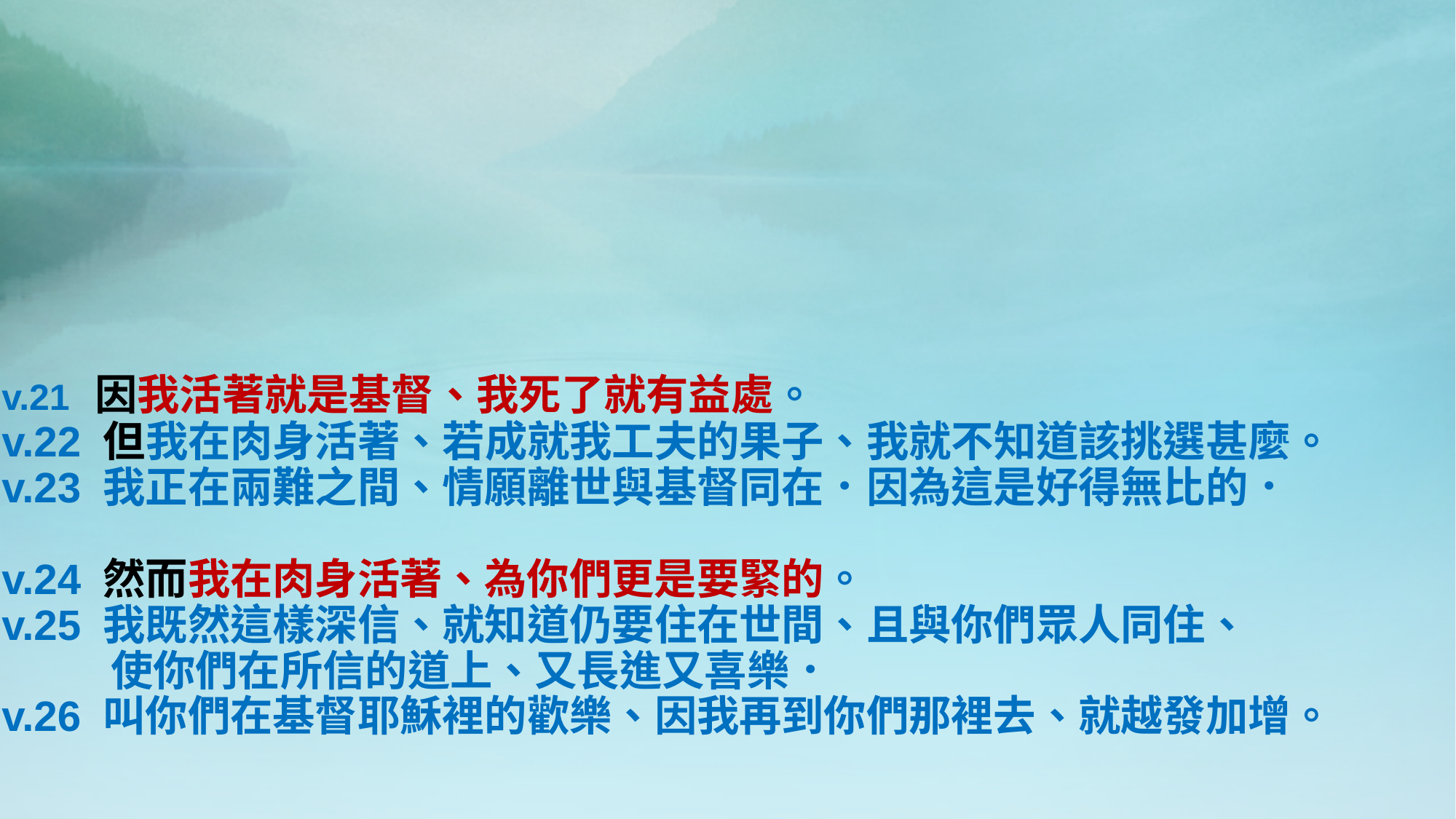

# v.21 因我活著就是基督、我死了就有益處。 v.22 但我在肉身活著、若成就我工夫的果子、我就不知道該挑選甚麼。 v.23 我正在兩難之間、情願離世與基督同在．因為這是好得無比的． v.24 然而我在肉身活著、為你們更是要緊的。 v.25 我既然這樣深信、就知道仍要住在世間、且與你們眾人同住、 使你們在所信的道上、又長進又喜樂． v.26 叫你們在基督耶穌裡的歡樂、因我再到你們那裡去、就越發加增。